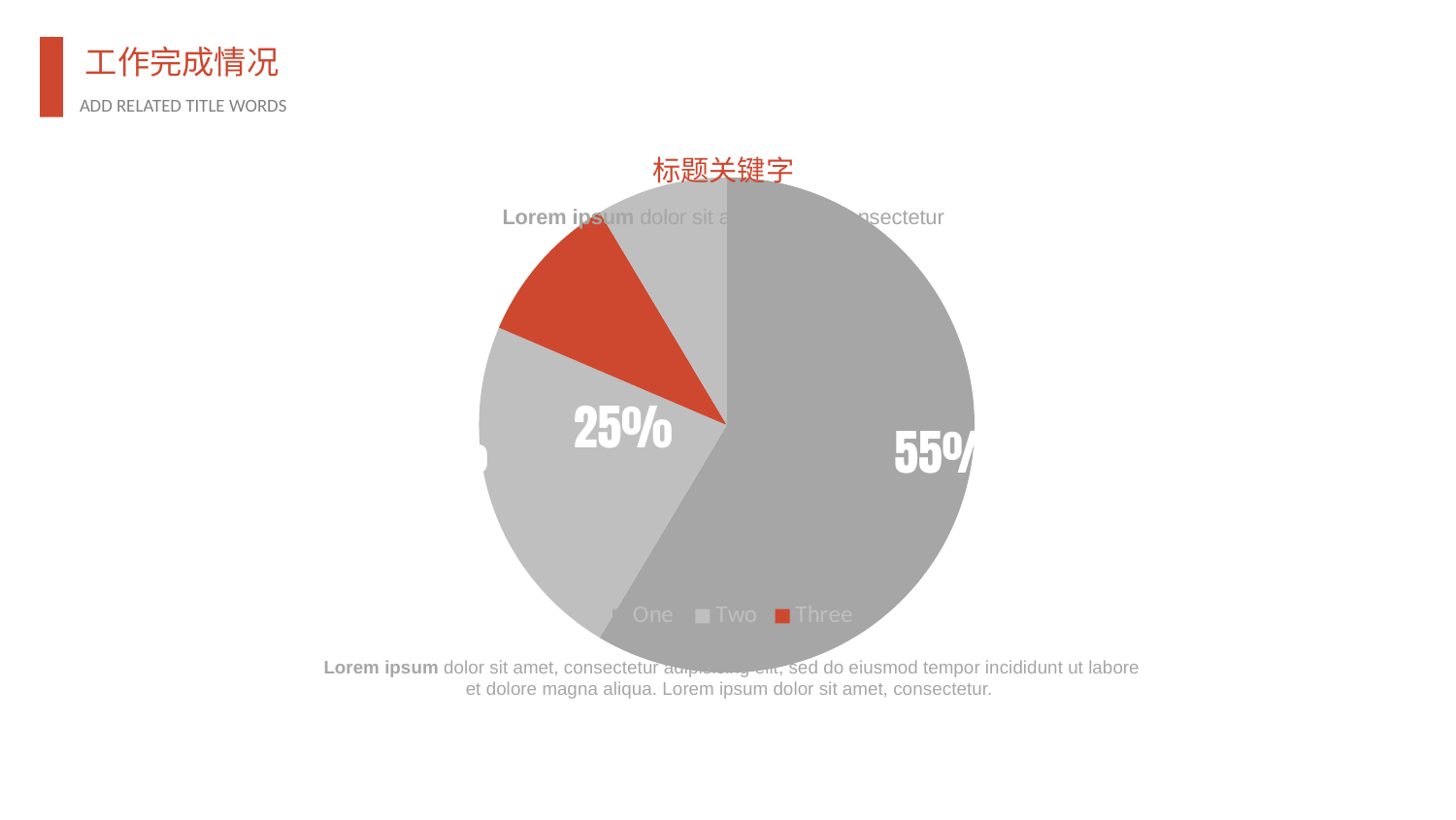

标题关键字
Lorem ipsum dolor sit amet, amet, consectetur

[unsupported chart]

25%
65%
55%
Lorem ipsum dolor sit amet, consectetur adipisicing elit, sed do eiusmod tempor incididunt ut labore et dolore magna aliqua. Lorem ipsum dolor sit amet, consectetur.